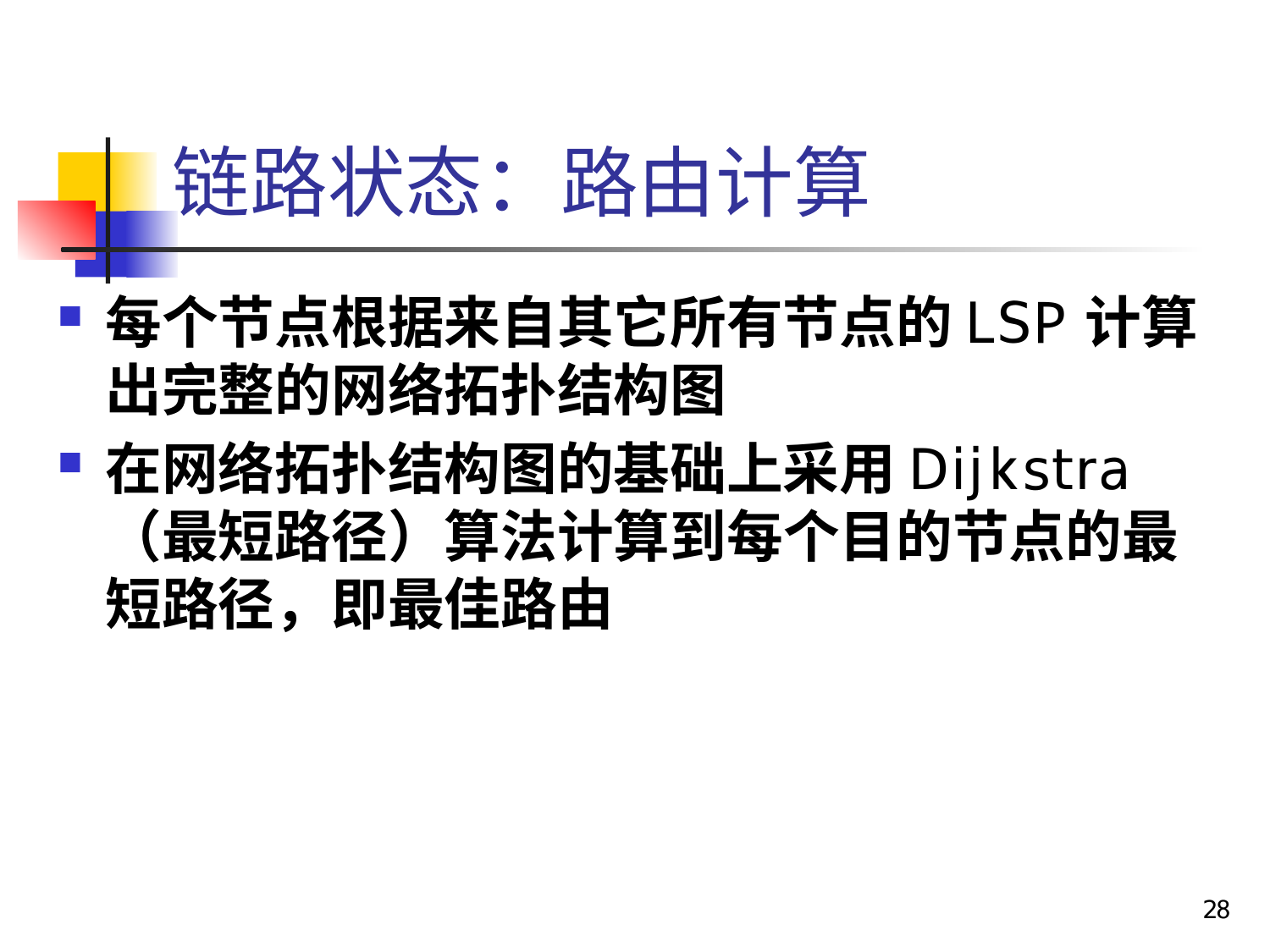

# 链路状态：路由计算
每个节点根据来自其它所有节点的LSP计算出完整的网络拓扑结构图
在网络拓扑结构图的基础上采用Dijkstra （最短路径）算法计算到每个目的节点的最短路径，即最佳路由
28